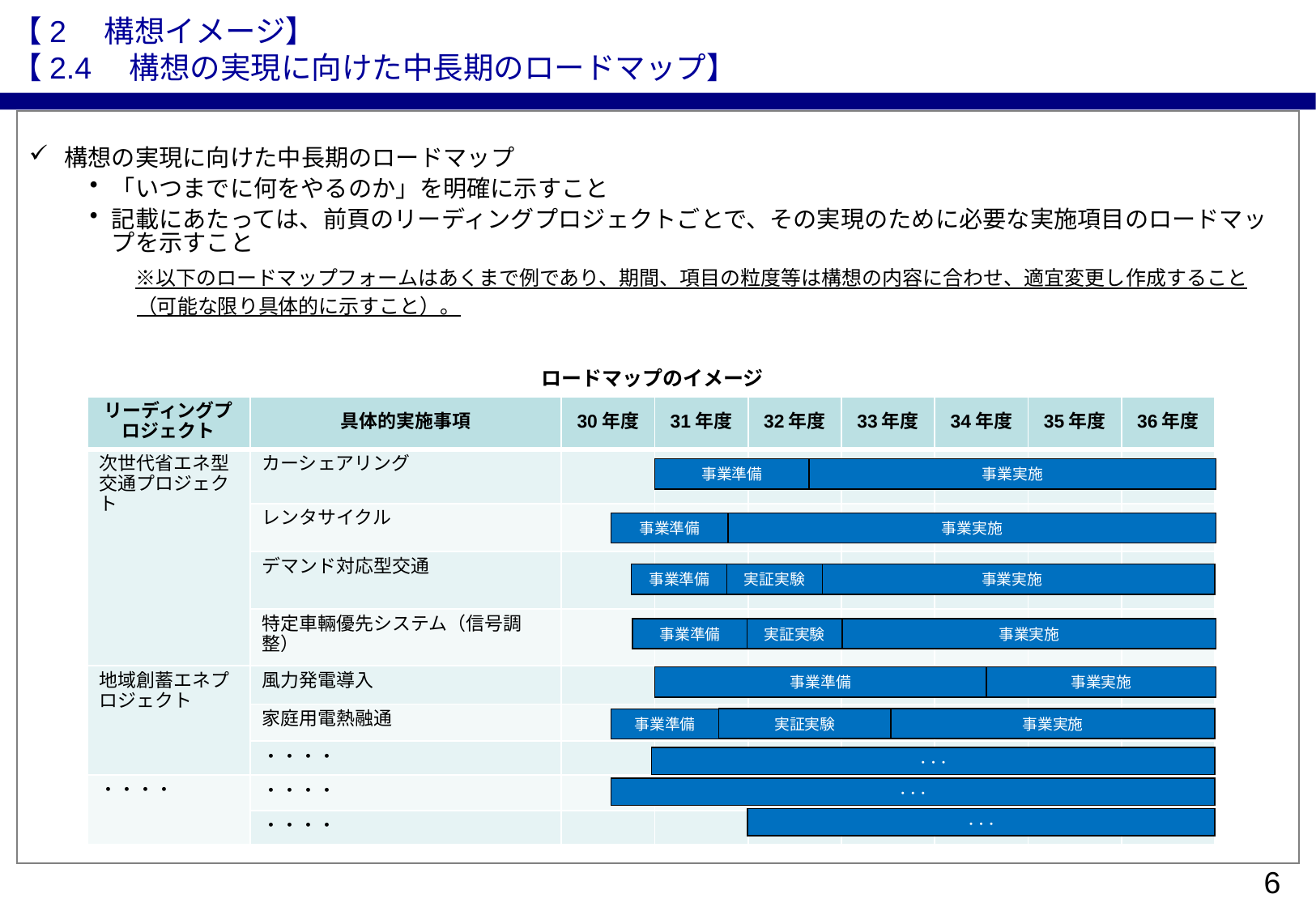

【2　構想イメージ】
【2.4　構想の実現に向けた中長期のロードマップ】

構想の実現に向けた中長期のロードマップ
「いつまでに何をやるのか」を明確に示すこと
記載にあたっては、前頁のリーディングプロジェクトごとで、その実現のために必要な実施項目のロードマップを示すこと
　　※以下のロードマップフォームはあくまで例であり、期間、項目の粒度等は構想の内容に合わせ、適宜変更し作成すること（可能な限り具体的に示すこと）。

ロードマップのイメージ
| リーディングプロジェクト | 具体的実施事項 | 30年度 | 31年度 | 32年度 | 33年度 | 34年度 | 35年度 | 36年度 |
| --- | --- | --- | --- | --- | --- | --- | --- | --- |
| 次世代省エネ型交通プロジェクト | カーシェアリング |  |  |  |  |  |  |  |
|  | レンタサイクル |  |  |  |  |  |  |  |
|  | デマンド対応型交通 |  |  |  |  |  |  |  |
|  | 特定車輛優先システム（信号調整） |  |  |  |  |  |  |  |
| 地域創蓄エネプロジェクト | 風力発電導入 |  |  |  |  |  |  |  |
|  | 家庭用電熱融通 |  |  |  |  |  |  |  |
|  | ・・・・ |  |  |  |  |  |  |  |
| ・・・・ | ・・・・ |  |  |  |  |  |  |  |
|  | ・・・・ |  |  |  |  |  |  |  |
事業準備
事業実施
事業準備
事業実施
事業準備
実証実験
事業実施
事業準備
実証実験
事業実施
事業準備
事業実施
実証実験
事業実施
事業準備
・・・
・・・
・・・